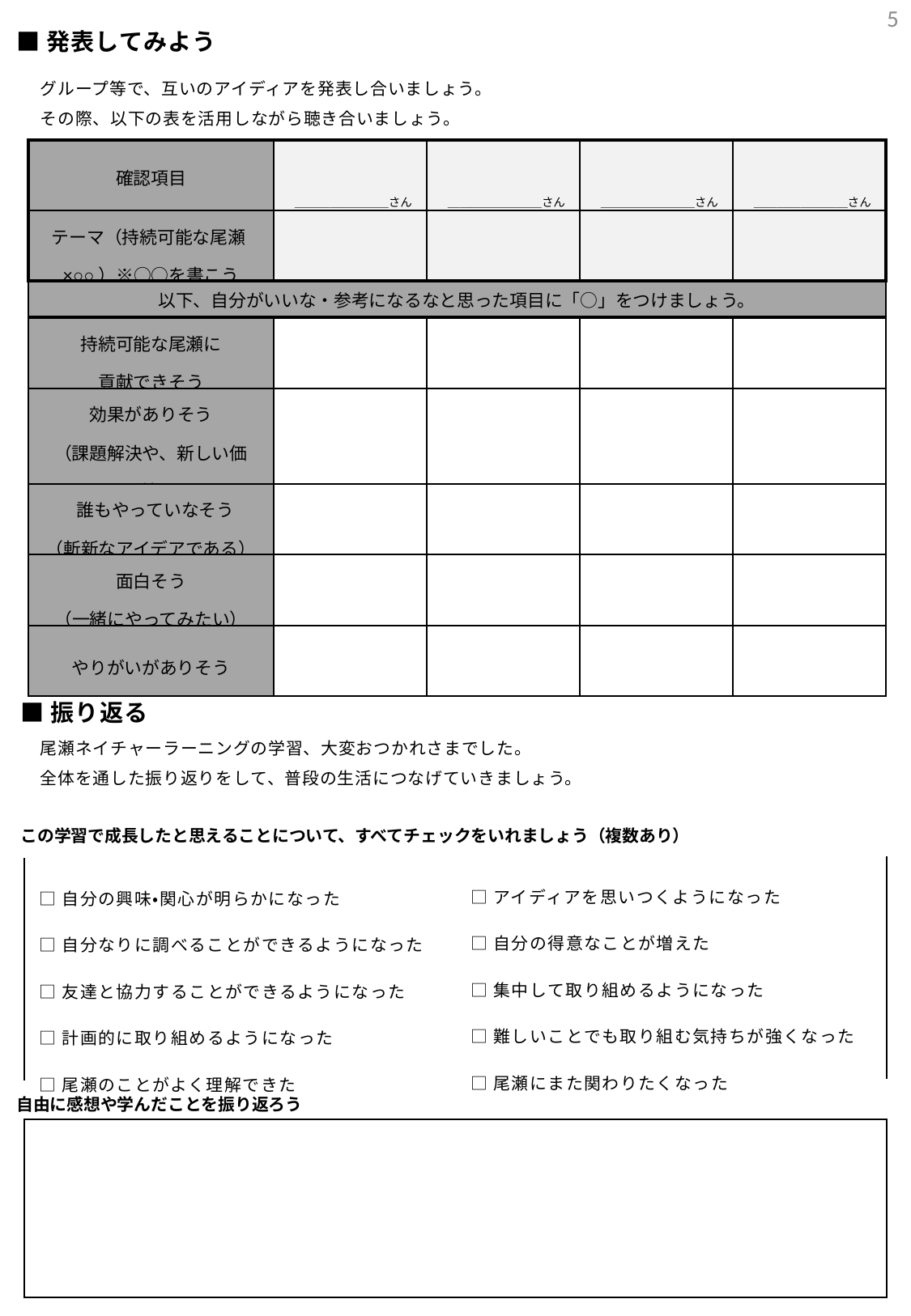

5
■発表してみよう
グループ等で、互いのアイディアを発表し合いましょう。
その際、以下の表を活用しながら聴き合いましょう。
| 確認項目 | ＿＿＿＿＿＿＿＿さん | ＿＿＿＿＿＿＿＿さん | ＿＿＿＿＿＿＿＿さん | ＿＿＿＿＿＿＿＿さん |
| --- | --- | --- | --- | --- |
| テーマ（持続可能な尾瀬×○○）※○○を書こう |  |  |  |  |
| 以下、自分がいいな・参考になるなと思った項目に「○」をつけましょう。 |  |  |  |  |
| 持続可能な尾瀬に 貢献できそう |  |  |  |  |
| 効果がありそう （課題解決や、新しい価値） |  |  |  |  |
| 誰もやっていなそう （斬新なアイデアである） |  |  |  |  |
| 面白そう （一緒にやってみたい） |  |  |  |  |
| やりがいがありそう |  |  |  |  |
■振り返る
尾瀬ネイチャーラーニングの学習、大変おつかれさまでした。
全体を通した振り返りをして、普段の生活につなげていきましょう。
この学習で成長したと思えることについて、すべてチェックをいれましょう（複数あり）
| □アイディアを思いつくようになった □自分の得意なことが増えた □集中して取り組めるようになった □難しいことでも取り組む気持ちが強くなった □尾瀬にまた関わりたくなった |
| --- |
| □自分の興味・関心が明らかになった □自分なりに調べることができるようになった □友達と協力することができるようになった □計画的に取り組めるようになった □尾瀬のことがよく理解できた |
| --- |
自由に感想や学んだことを振り返ろう
|  |
| --- |